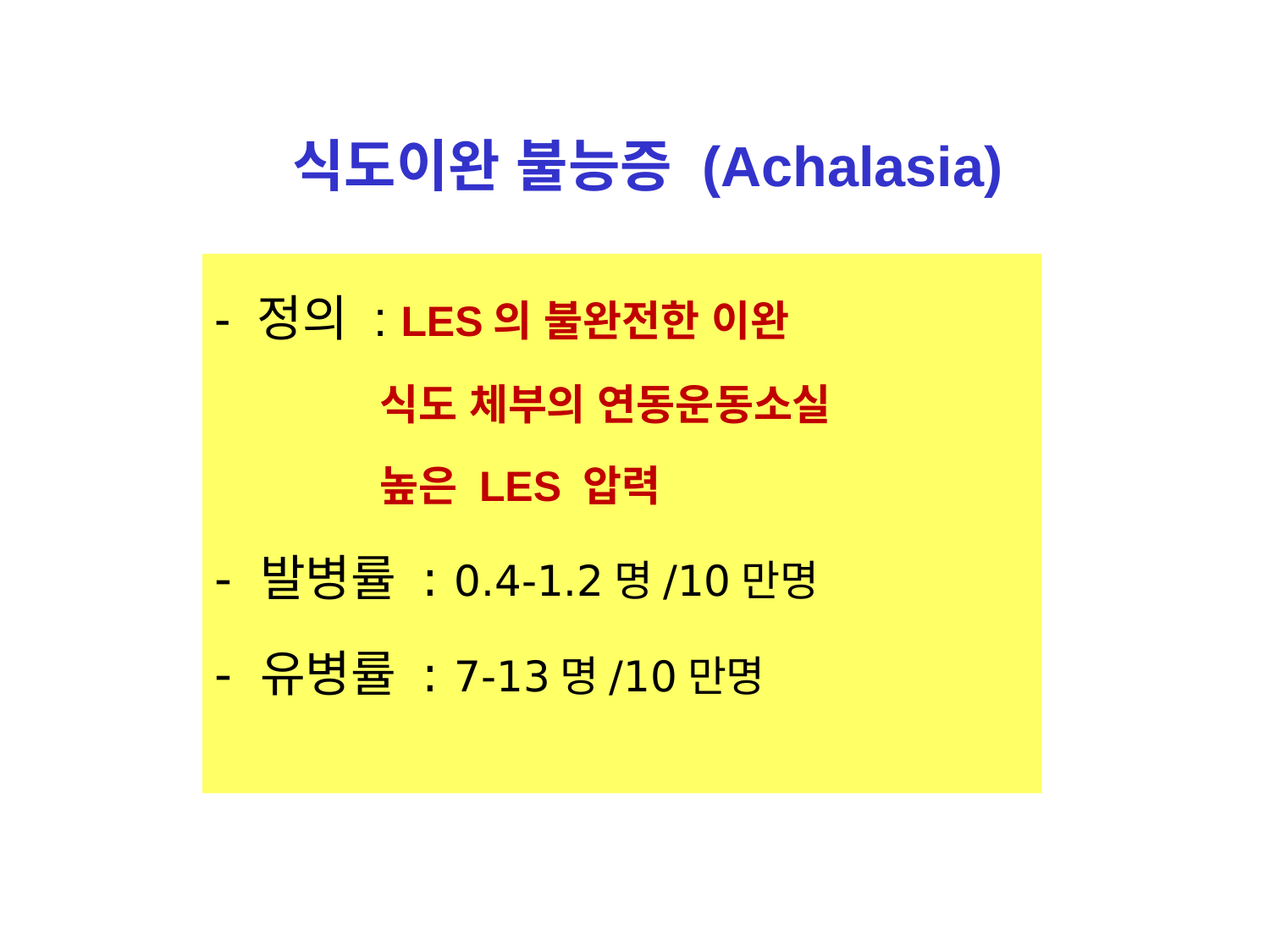

# 식도이완 불능증 (Achalasia)
- 정의 : LES의 불완전한 이완
             식도 체부의 연동운동소실
             높은 LES 압력
- 발병률 : 0.4-1.2명/10만명
- 유병률 : 7-13명/10만명